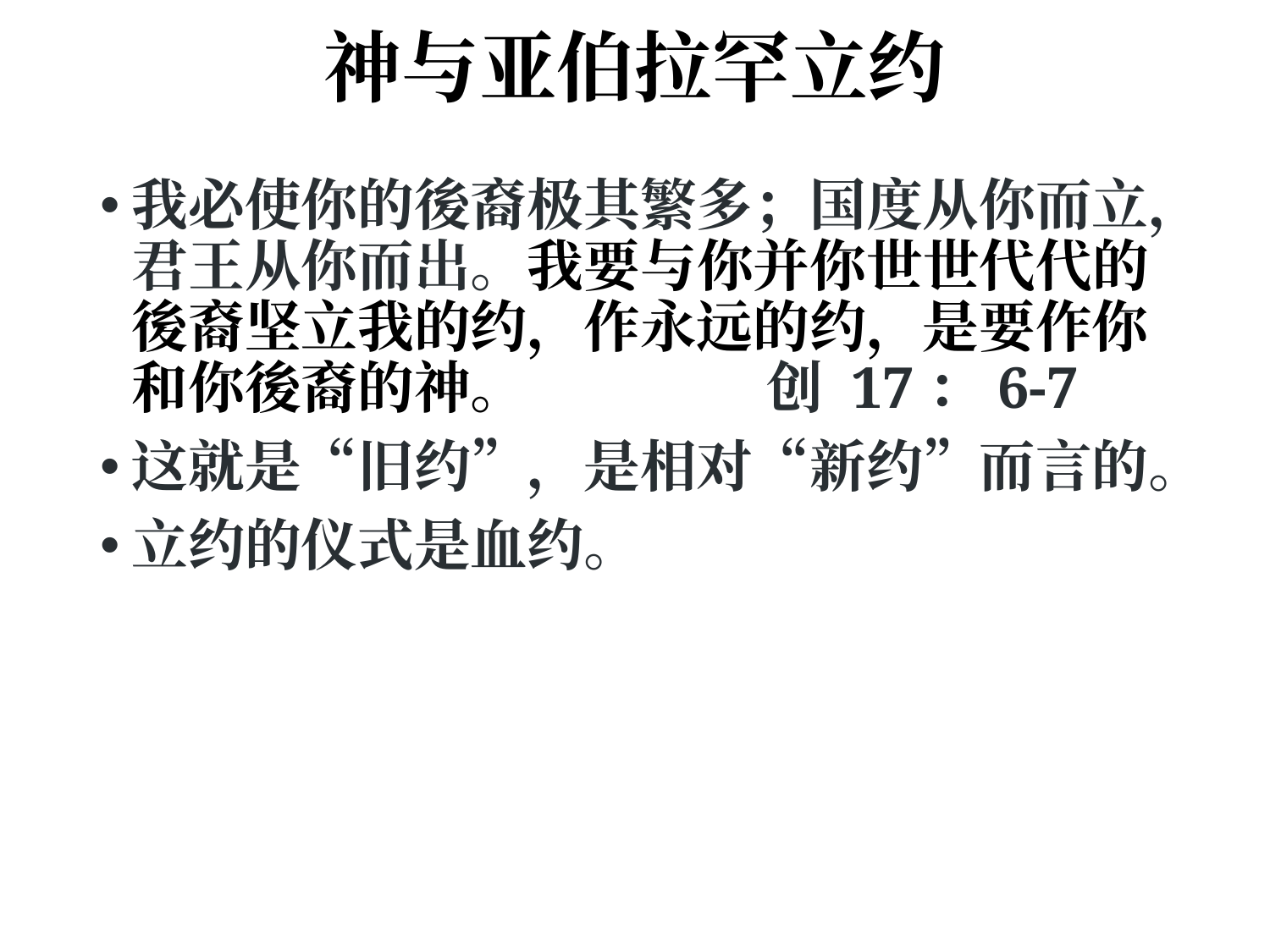

# 神与亚伯拉罕立约
我必使你的後裔极其繁多；国度从你而立，君王从你而出。我要与你并你世世代代的後裔坚立我的约，作永远的约，是要作你和你後裔的神。		创 17：6-7
这就是“旧约”，是相对“新约”而言的。
立约的仪式是血约。